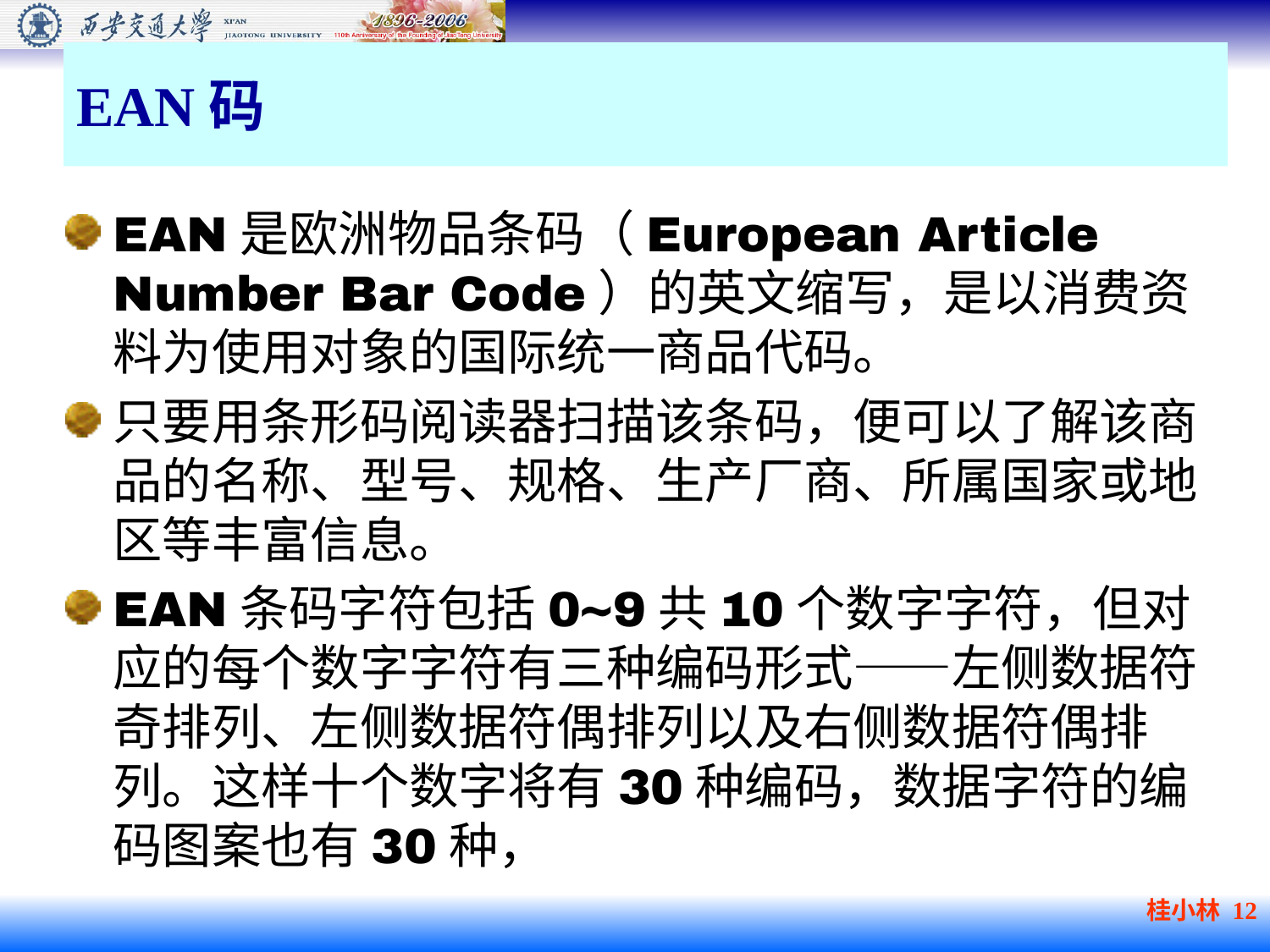

EAN码
EAN是欧洲物品条码（European Article Number Bar Code）的英文缩写，是以消费资料为使用对象的国际统一商品代码。
只要用条形码阅读器扫描该条码，便可以了解该商品的名称、型号、规格、生产厂商、所属国家或地区等丰富信息。
EAN条码字符包括0~9共10个数字字符，但对应的每个数字字符有三种编码形式——左侧数据符奇排列、左侧数据符偶排列以及右侧数据符偶排列。这样十个数字将有30种编码，数据字符的编码图案也有30种，
桂小林 12